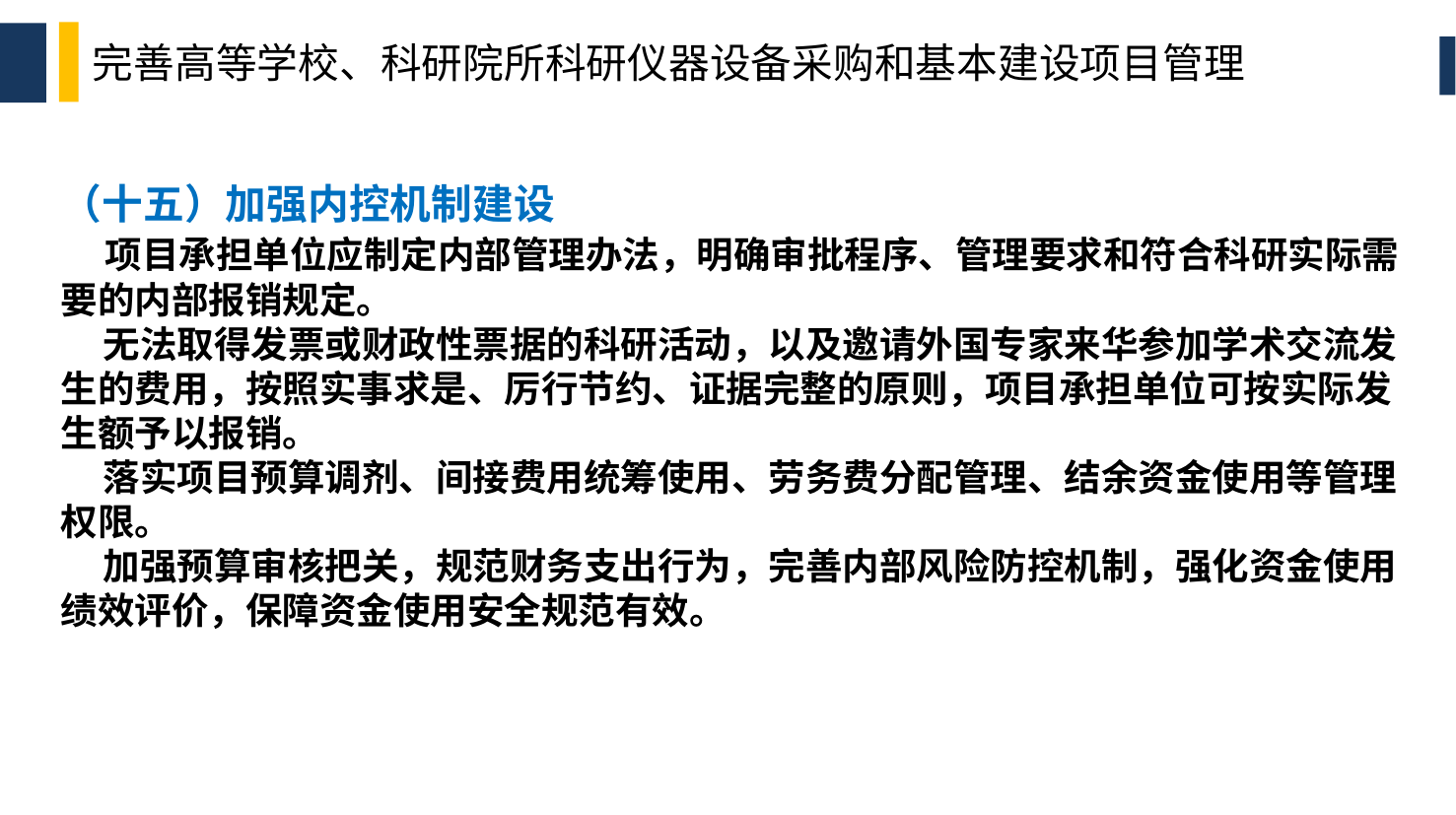

完善高等学校、科研院所科研仪器设备采购和基本建设项目管理
（十五）加强内控机制建设
    项目承担单位应制定内部管理办法，明确审批程序、管理要求和符合科研实际需要的内部报销规定。
    无法取得发票或财政性票据的科研活动，以及邀请外国专家来华参加学术交流发生的费用，按照实事求是、厉行节约、证据完整的原则，项目承担单位可按实际发生额予以报销。
    落实项目预算调剂、间接费用统筹使用、劳务费分配管理、结余资金使用等管理权限。
    加强预算审核把关，规范财务支出行为，完善内部风险防控机制，强化资金使用绩效评价，保障资金使用安全规范有效。